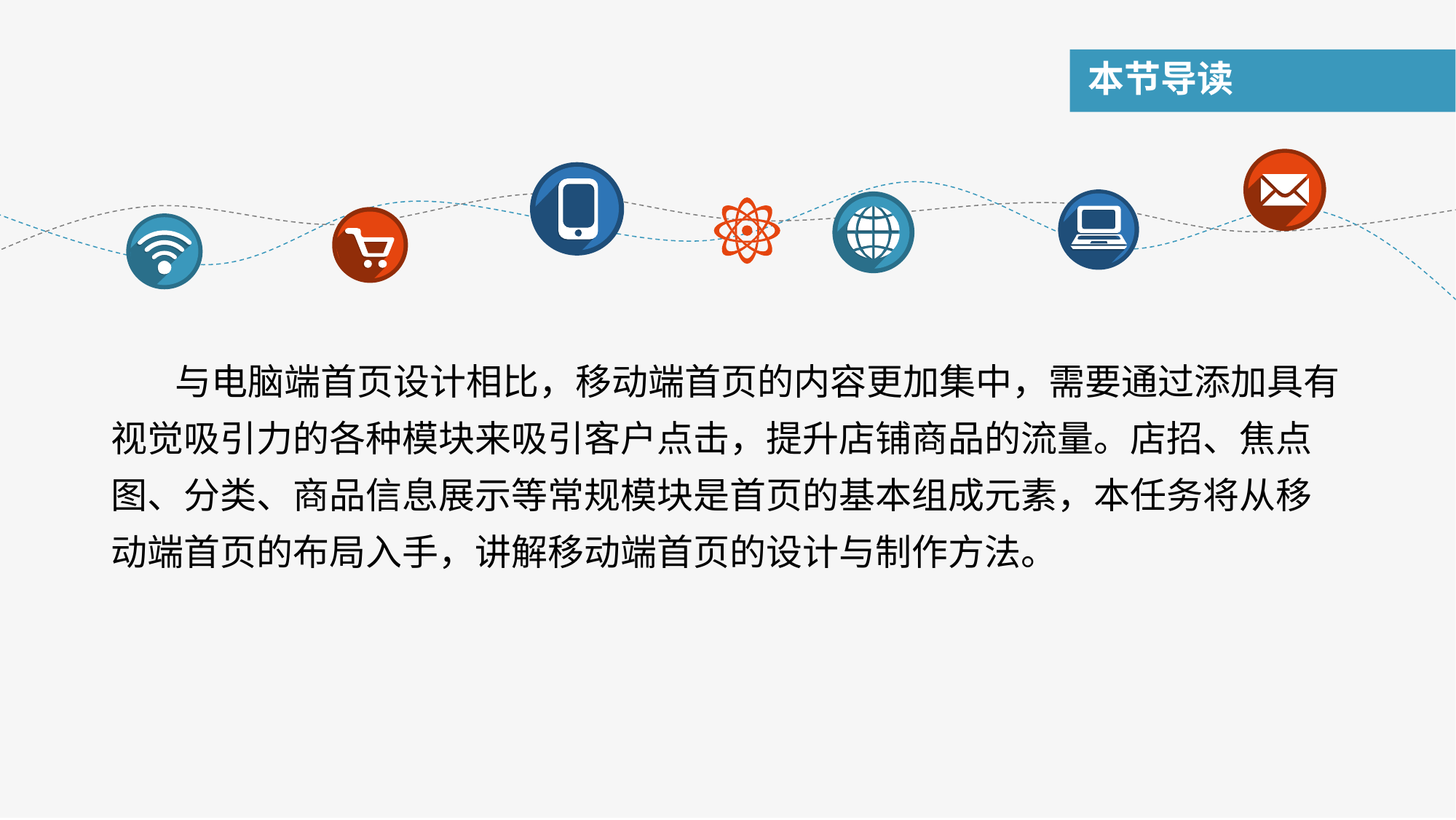

本节导读

与电脑端首页设计相比，移动端首页的内容更加集中，需要通过添加具有视觉吸引力的各种模块来吸引客户点击，提升店铺商品的流量。店招、焦点图、分类、商品信息展示等常规模块是首页的基本组成元素，本任务将从移动端首页的布局入手，讲解移动端首页的设计与制作方法。